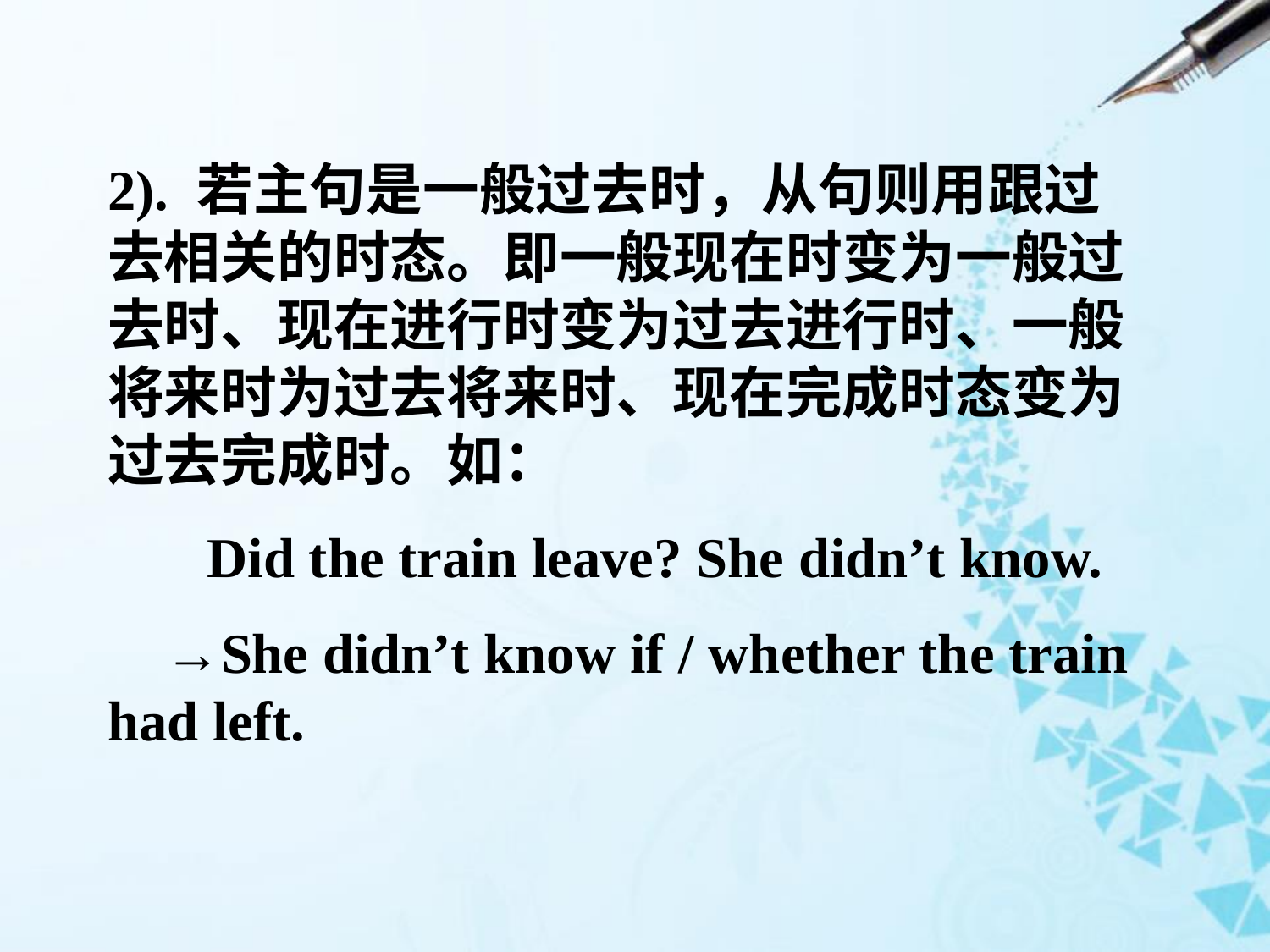

2). 若主句是一般过去时，从句则用跟过去相关的时态。即一般现在时变为一般过去时、现在进行时变为过去进行时、一般将来时为过去将来时、现在完成时态变为过去完成时。如：
       Did the train leave? She didn’t know.
    →She didn’t know if / whether the train had left.